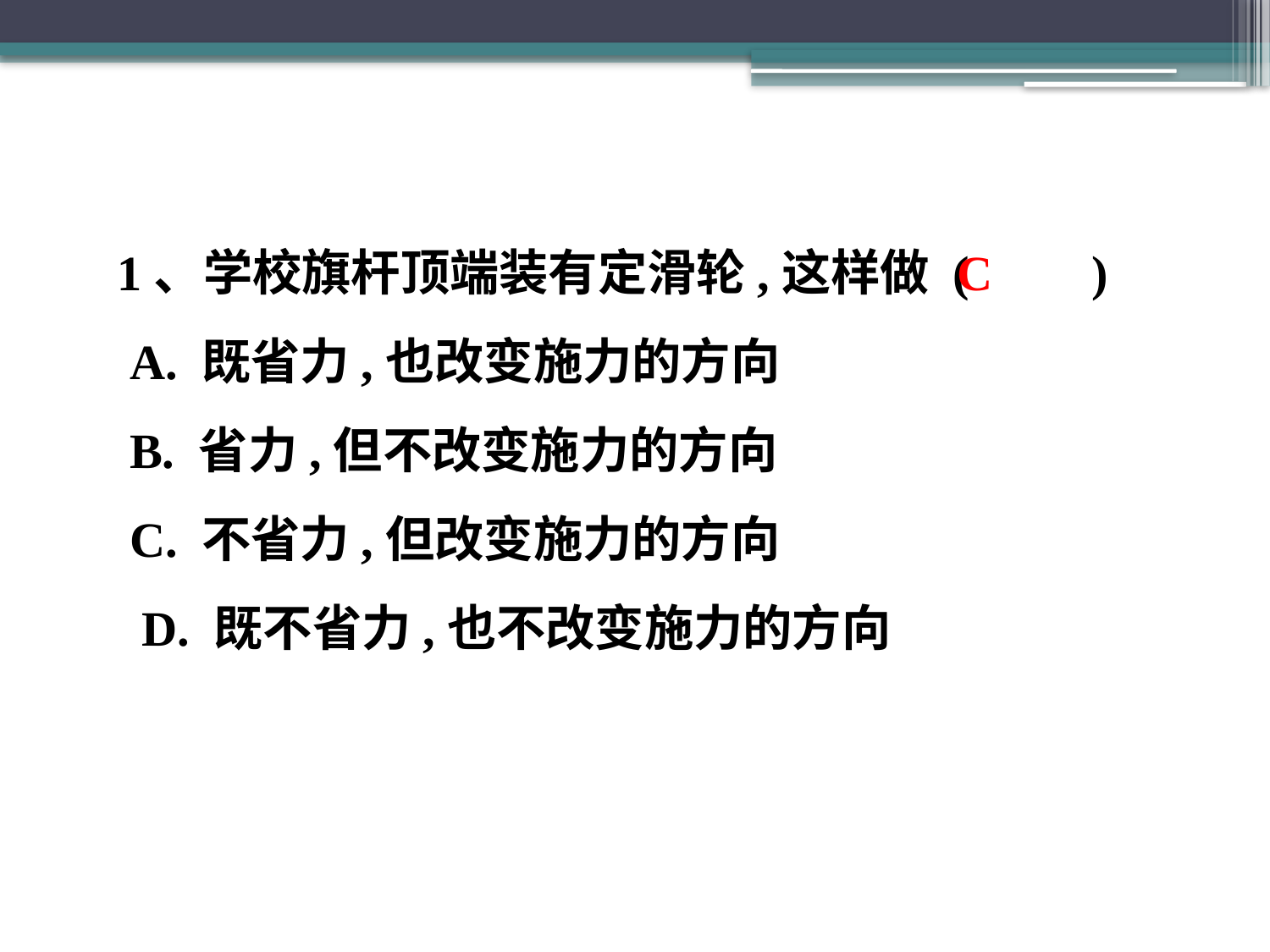

课堂练习
1、学校旗杆顶端装有定滑轮,这样做 (　　)
 A. 既省力,也改变施力的方向
 B. 省力,但不改变施力的方向
 C. 不省力,但改变施力的方向
  D. 既不省力,也不改变施力的方向
C